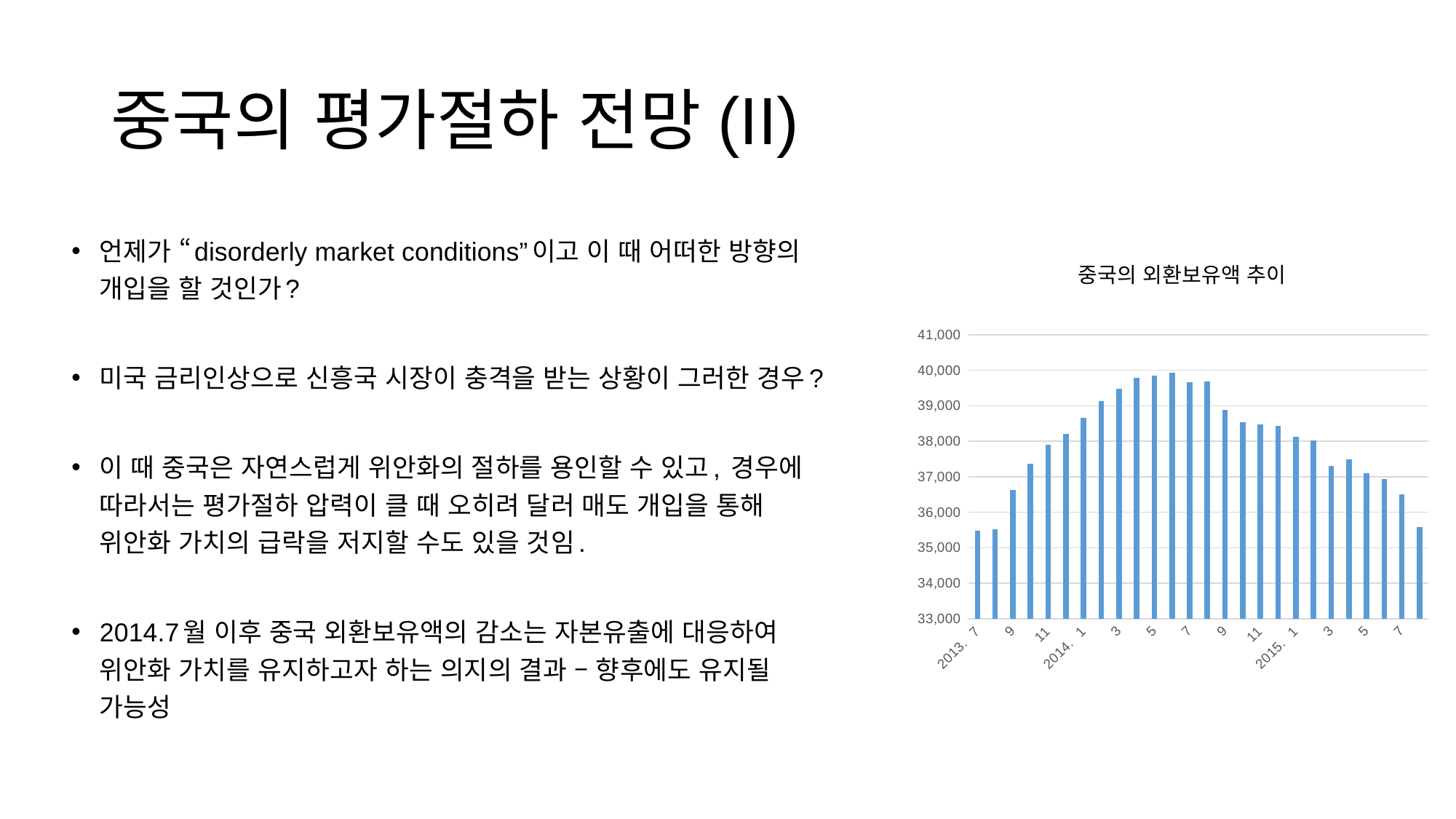

# 중국의 평가절하 전망(II)
언제가 “disorderly market conditions”이고 이 때 어떠한 방향의 개입을 할 것인가?

미국 금리인상으로 신흥국 시장이 충격을 받는 상황이 그러한 경우?

이 때 중국은 자연스럽게 위안화의 절하를 용인할 수 있고, 경우에 따라서는 평가절하 압력이 클 때 오히려 달러 매도 개입을 통해 위안화 가치의 급락을 저지할 수도 있을 것임.

2014.7월 이후 중국 외환보유액의 감소는 자본유출에 대응하여 위안화 가치를 유지하고자 하는 의지의 결과 – 향후에도 유지될 가능성

중국의 외환보유액 추이

### Chart

| Category |  |
|---|---|
| 2013.   7 | 35478.0 |
| 8 | 35530.0 |
| 9 | 36627.0 |
| 10 | 37366.0 |
| 11 | 37894.0 |
| 12 | 38213.0 |
| 2014.   1 | 38666.0 |
| 2 | 39137.0 |
| 3 | 39481.0 |
| 4 | 39788.0 |
| 5 | 39839.0 |
| 6 | 39932.0 |
| 7 | 39663.0 |
| 8 | 39688.0 |
| 9 | 38877.0 |
| 10 | 38529.0 |
| 11 | 38474.0 |
| 12 | 38430.0 |
| 2015.   1 | 38134.0 |
| 2 | 38015.0 |
| 3 | 37300.0 |
| 4 | 37481.0 |
| 5 | 37111.0 |
| 6 | 36938.0 |
| 7 | 36513.1 |
| 8 | 35574.0 |